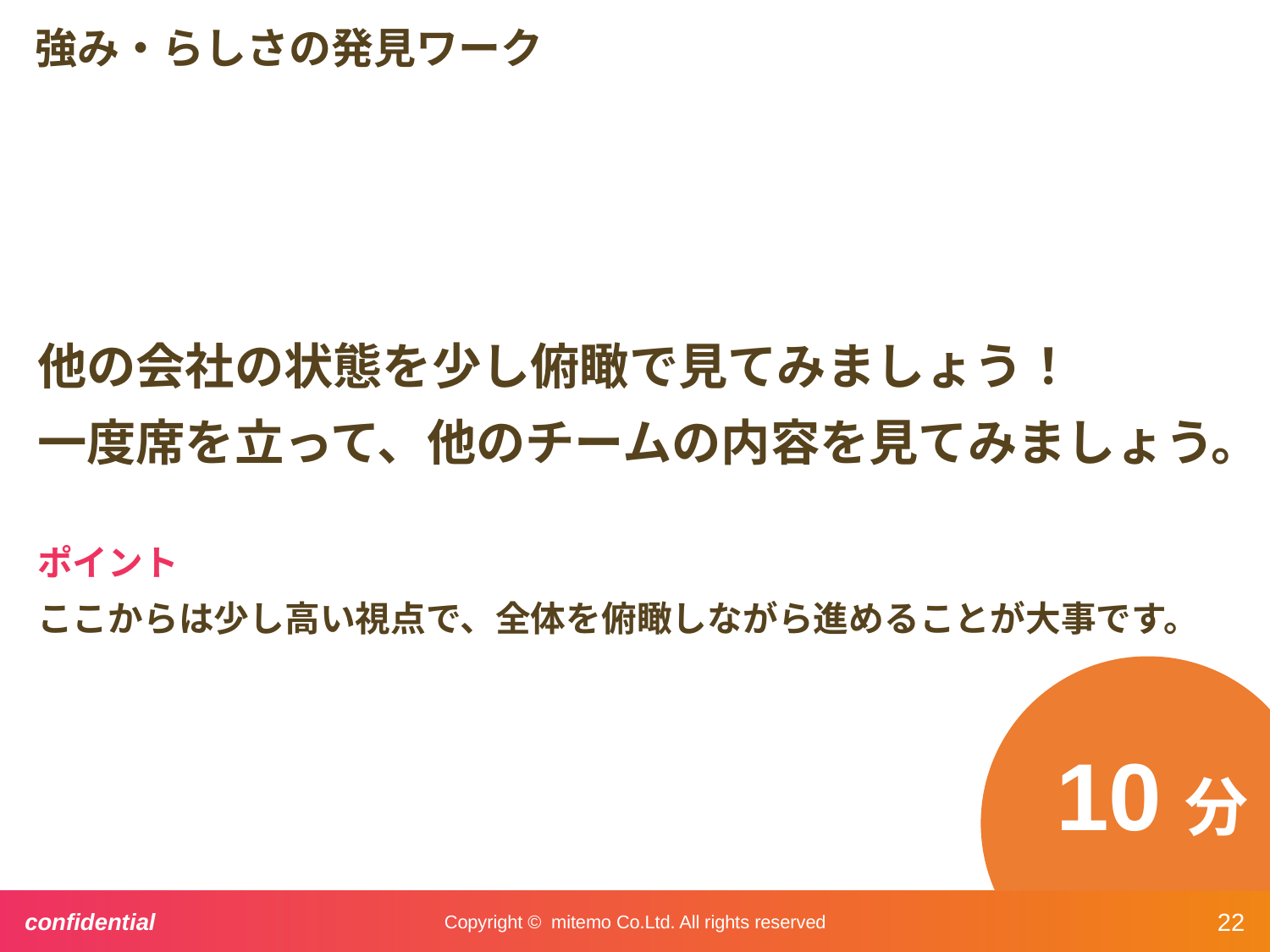

# 強み・らしさの発見ワーク
他の会社の状態を少し俯瞰で見てみましょう！
一度席を立って、他のチームの内容を見てみましょう。

ポイント
ここからは少し高い視点で、全体を俯瞰しながら進めることが大事です。

10分